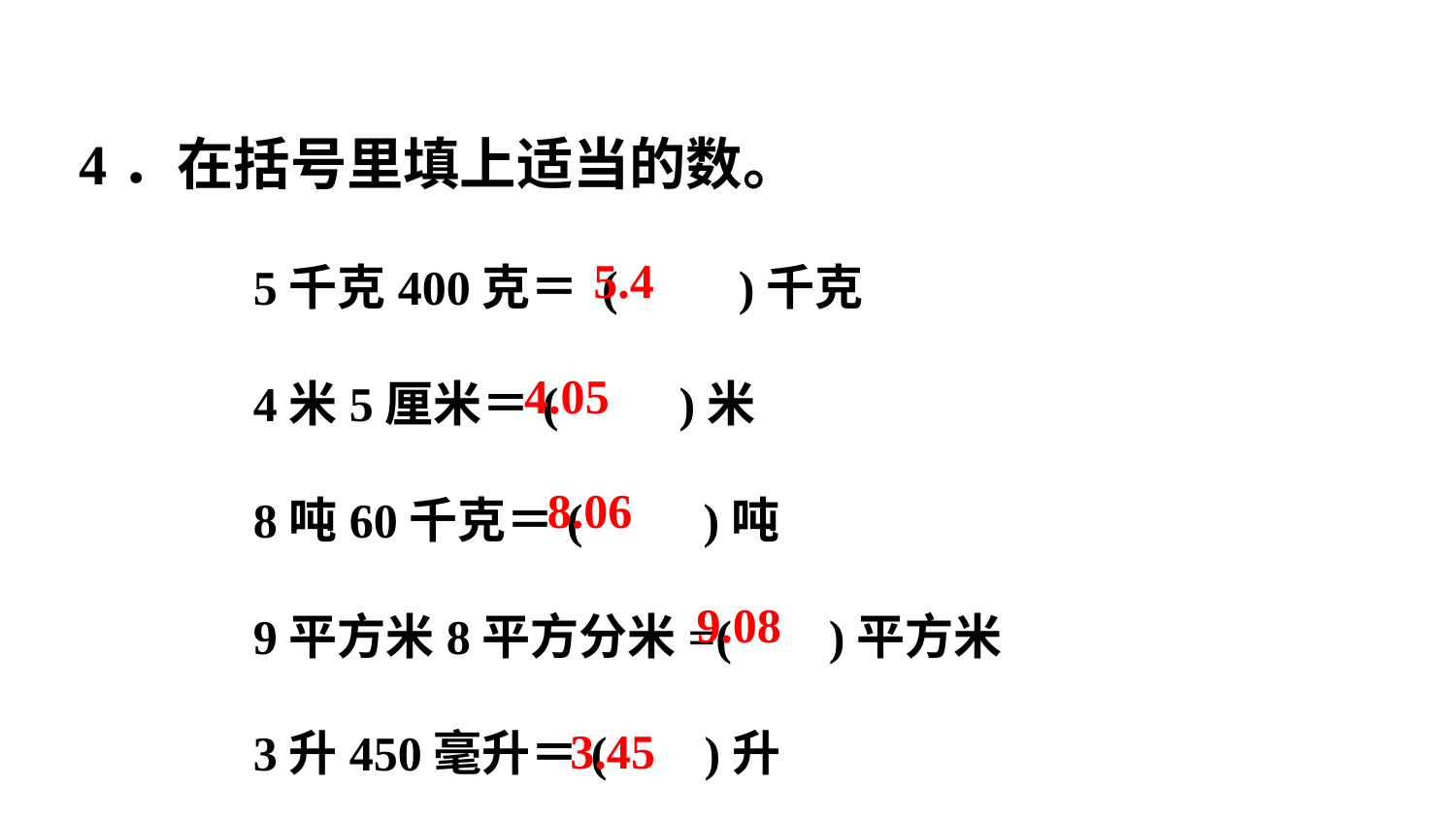

4．在括号里填上适当的数。
      5千克400克＝ (　　)千克
      4米5厘米＝(　　)米
      8吨60千克＝(　　)吨
      9平方米8平方分米=(        )平方米
      3升450毫升＝(        )升
5.4
4.05
8.06
9.08
3.45